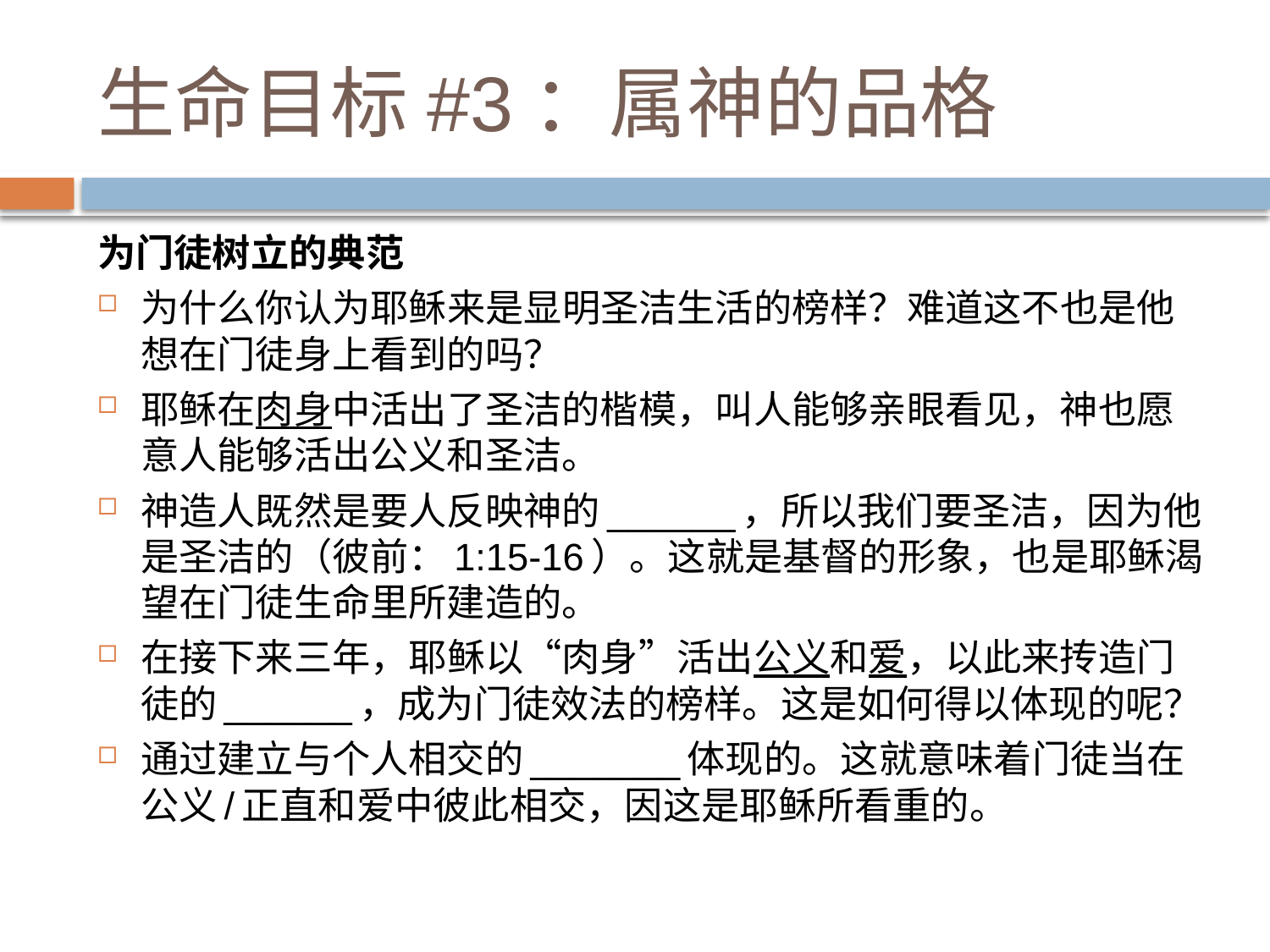

# 生命目标#3：属神的品格
为门徒树立的典范
为什么你认为耶稣来是显明圣洁生活的榜样？难道这不也是他想在门徒身上看到的吗？
耶稣在肉身中活出了圣洁的楷模，叫人能够亲眼看见，神也愿意人能够活出公义和圣洁。
神造人既然是要人反映神的______，所以我们要圣洁，因为他是圣洁的（彼前：1:15-16）。这就是基督的形象，也是耶稣渴望在门徒生命里所建造的。
在接下来三年，耶稣以“肉身”活出公义和爱，以此来抟造门徒的______，成为门徒效法的榜样。这是如何得以体现的呢？
通过建立与个人相交的_______体现的。这就意味着门徒当在公义/正直和爱中彼此相交，因这是耶稣所看重的。